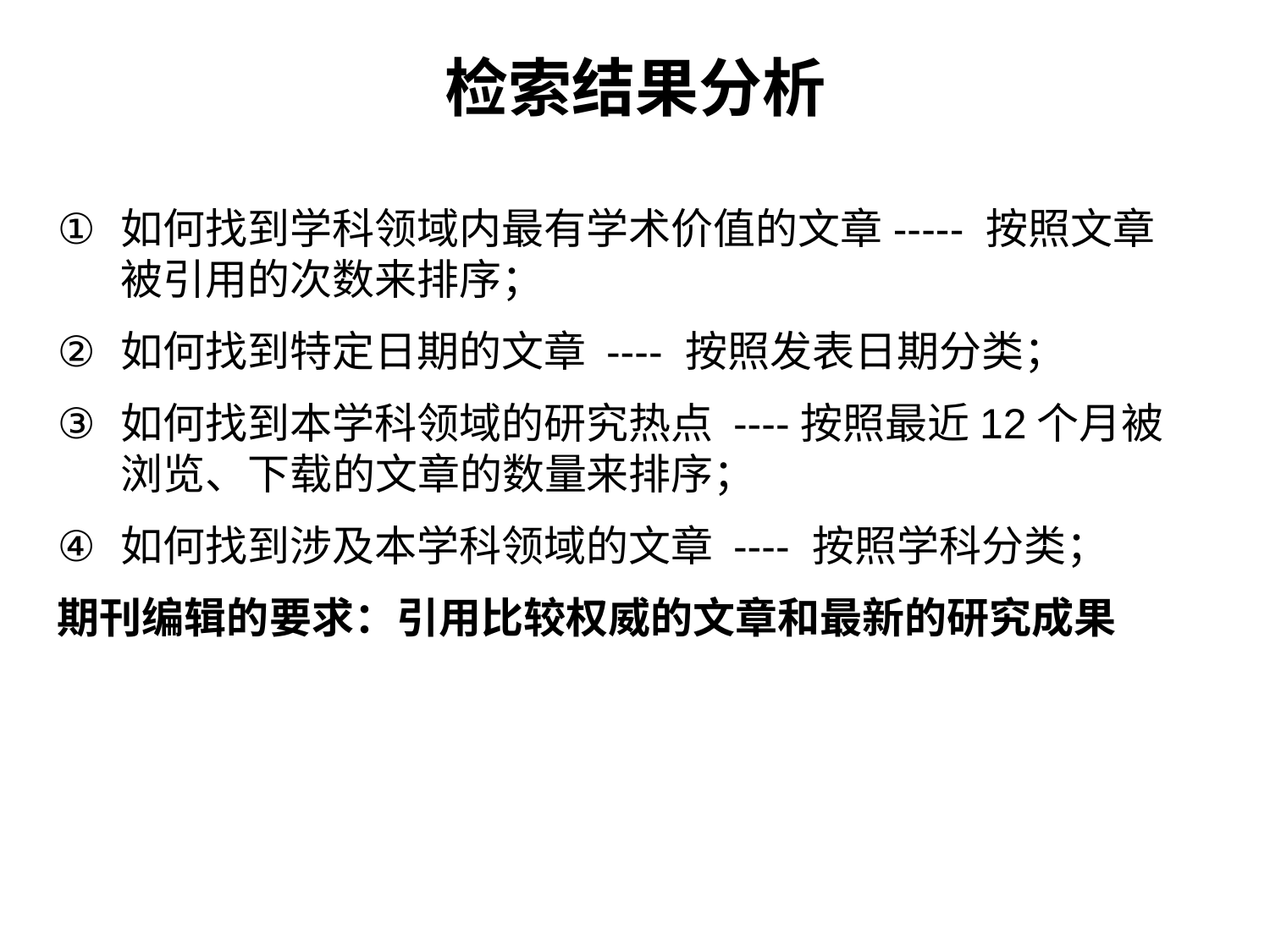

检索结果分析
如何找到学科领域内最有学术价值的文章----- 按照文章被引用的次数来排序；
如何找到特定日期的文章 ---- 按照发表日期分类；
如何找到本学科领域的研究热点 ----按照最近12个月被浏览、下载的文章的数量来排序；
如何找到涉及本学科领域的文章 ---- 按照学科分类；
期刊编辑的要求：引用比较权威的文章和最新的研究成果